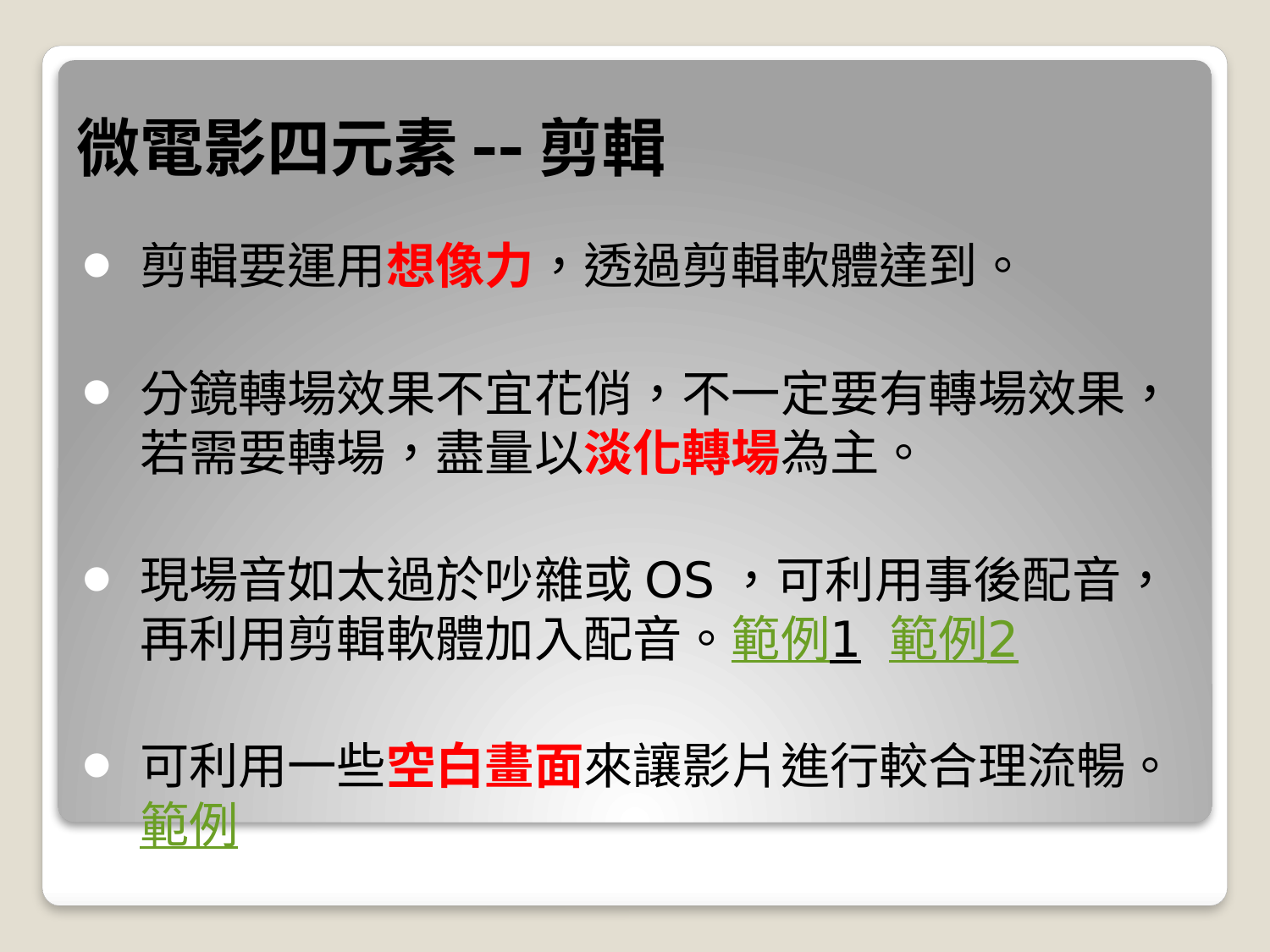

# 微電影四元素--剪輯
剪輯要運用想像力，透過剪輯軟體達到。

分鏡轉場效果不宜花俏，不一定要有轉場效果，若需要轉場，盡量以淡化轉場為主。

現場音如太過於吵雜或OS，可利用事後配音，再利用剪輯軟體加入配音。範例1 範例2

可利用一些空白畫面來讓影片進行較合理流暢。範例